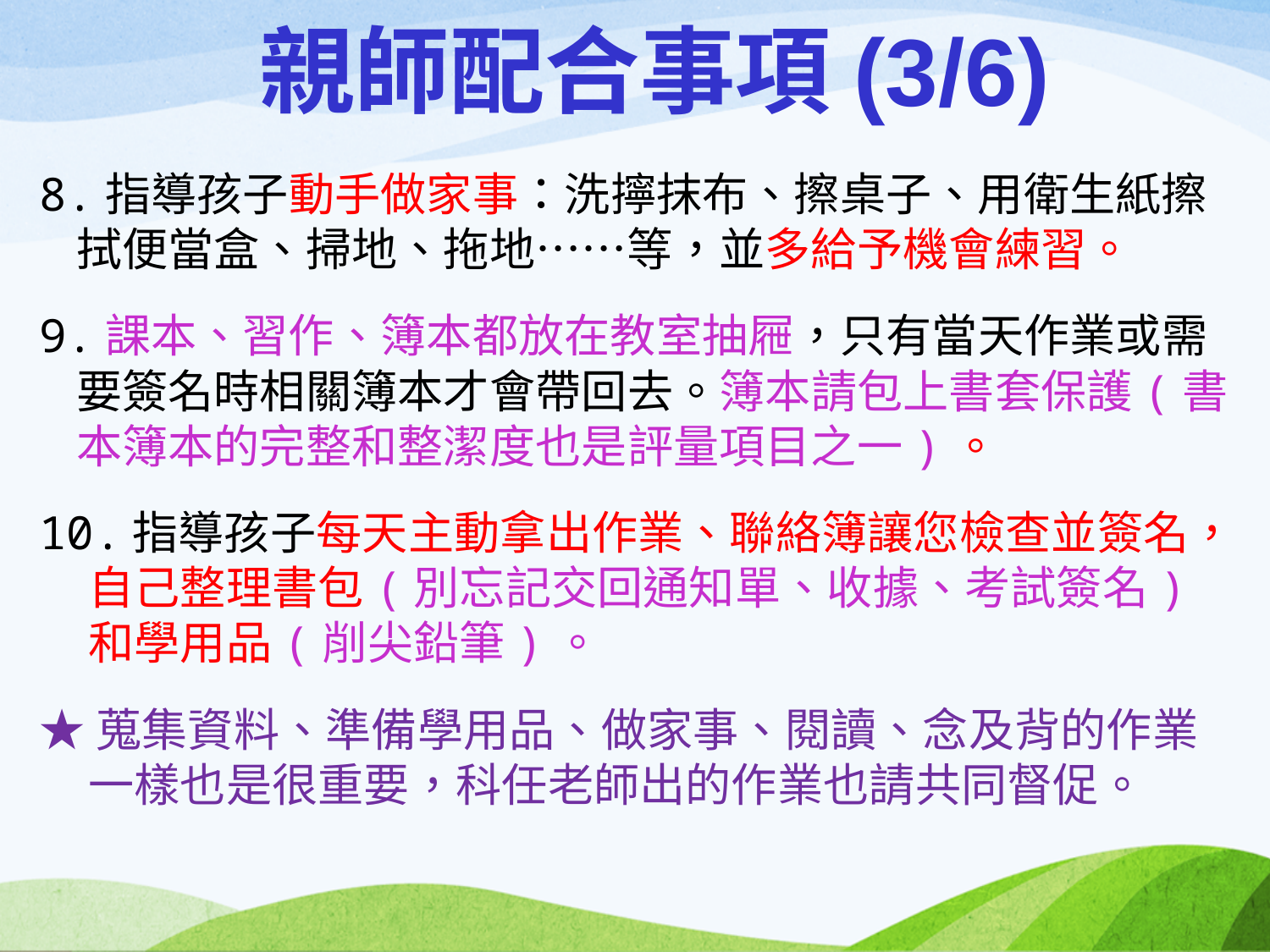

# 親師配合事項(3/6)
8.指導孩子動手做家事：洗擰抹布、擦桌子、用衛生紙擦拭便當盒、掃地、拖地……等，並多給予機會練習。
9.課本、習作、簿本都放在教室抽屜，只有當天作業或需要簽名時相關簿本才會帶回去。簿本請包上書套保護(書本簿本的完整和整潔度也是評量項目之一)。
10.指導孩子每天主動拿出作業、聯絡簿讓您檢查並簽名，自己整理書包(別忘記交回通知單、收據、考試簽名)和學用品(削尖鉛筆)。
★蒐集資料、準備學用品、做家事、閱讀、念及背的作業一樣也是很重要，科任老師出的作業也請共同督促。